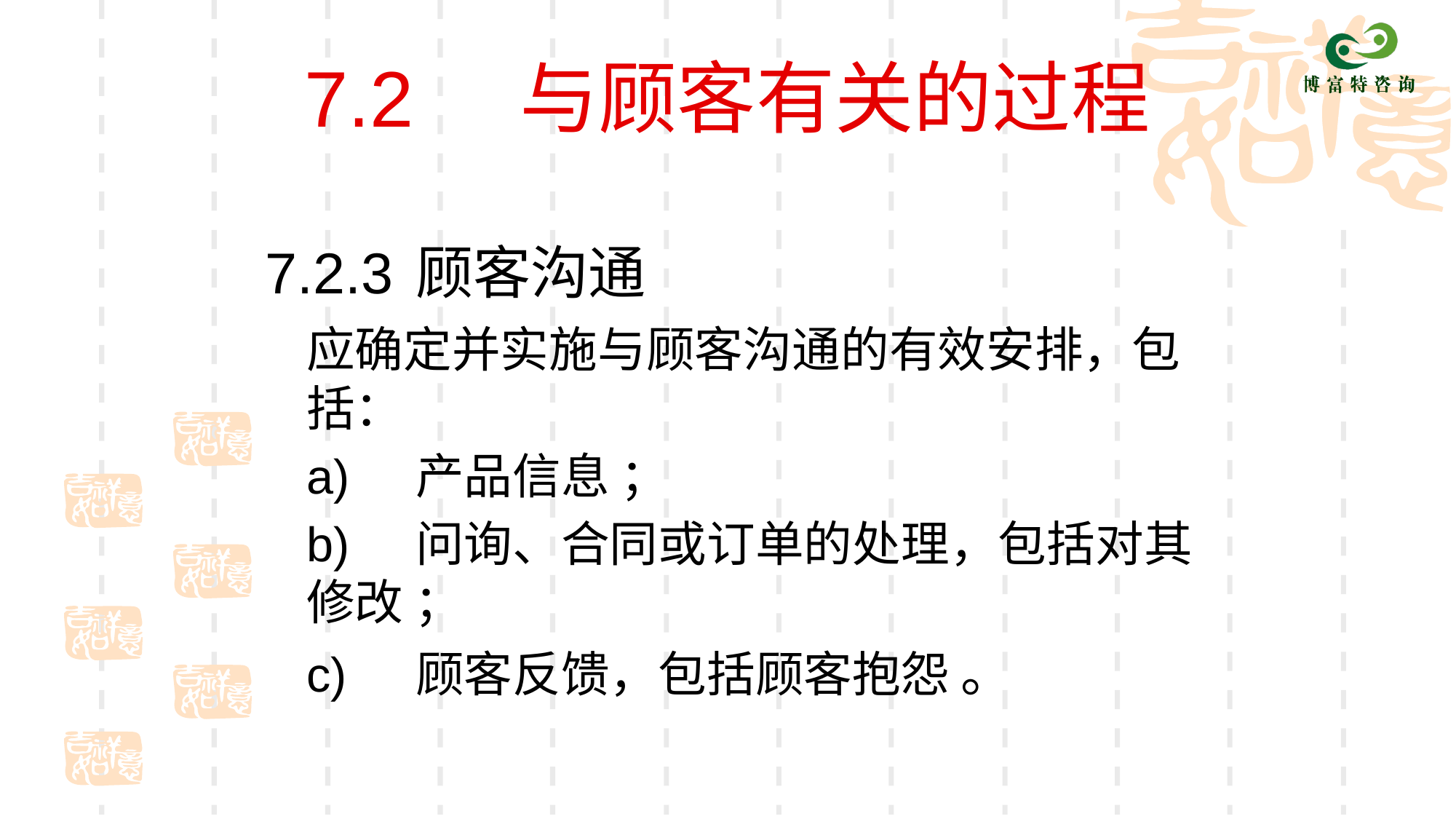

# 7.2    与顾客有关的过程
7.2.3	顾客沟通
	应确定并实施与顾客沟通的有效安排，包括：
	a)	产品信息 ；
	b)	问询、合同或订单的处理，包括对其修改 ；
	c)	顾客反馈，包括顾客抱怨 。